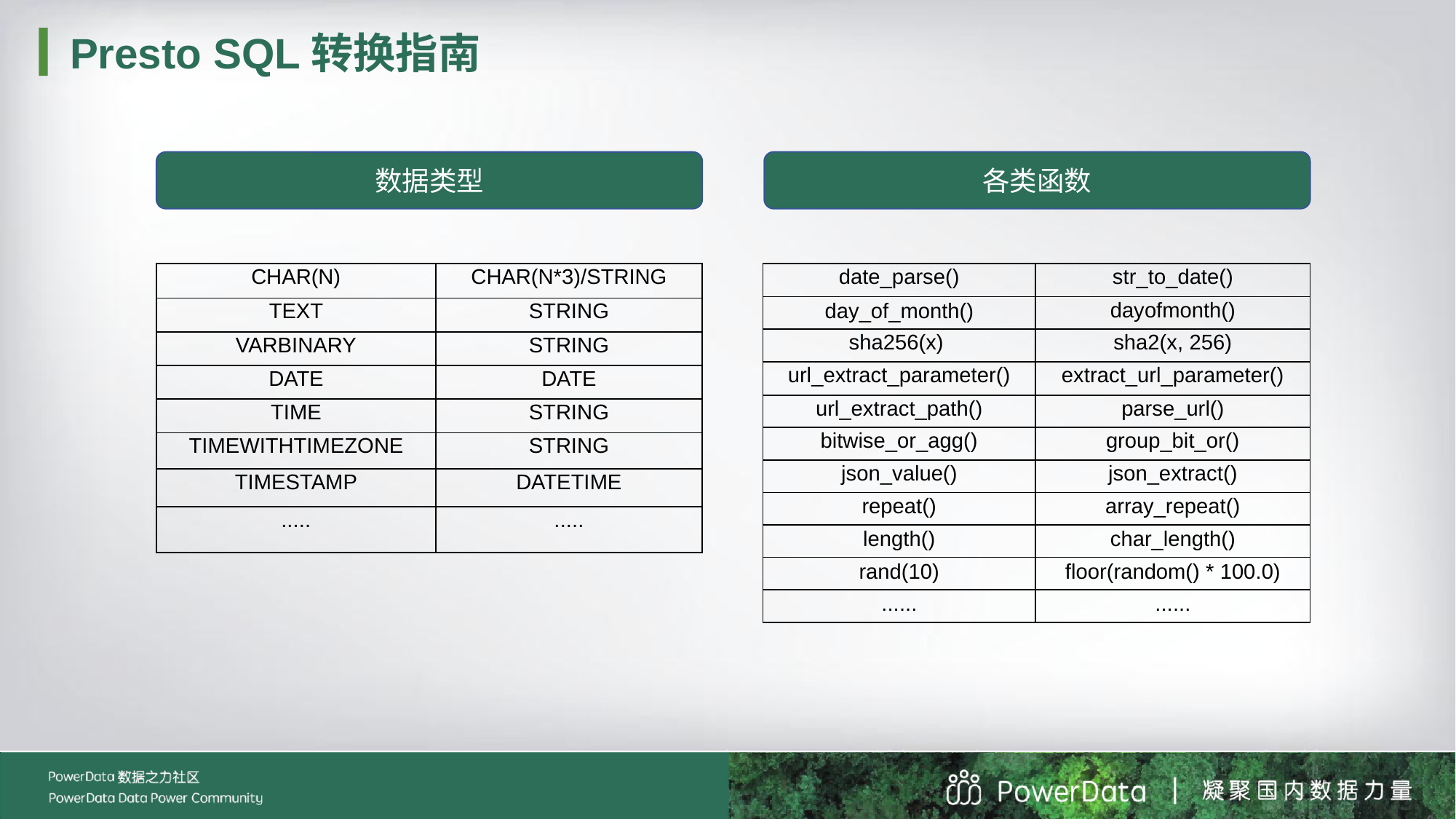

Presto SQL转换指南

各类函数
数据类型
| CHAR(N) | CHAR(N\*3)/STRING |
| --- | --- |
| TEXT | STRING |
| VARBINARY | STRING |
| DATE | DATE |
| TIME | STRING |
| TIMEWITHTIMEZONE | STRING |
| TIMESTAMP | DATETIME |
| ..... | ..... |
| date\_parse() | str\_to\_date() |
| --- | --- |
| day\_of\_month() | dayofmonth() |
| sha256(x) | sha2(x, 256) |
| url\_extract\_parameter() | extract\_url\_parameter() |
| url\_extract\_path() | parse\_url() |
| bitwise\_or\_agg() | group\_bit\_or() |
| json\_value() | json\_extract() |
| repeat() | array\_repeat() |
| length() | char\_length() |
| rand(10) | floor(random() \* 100.0) |
| ...... | ...... |